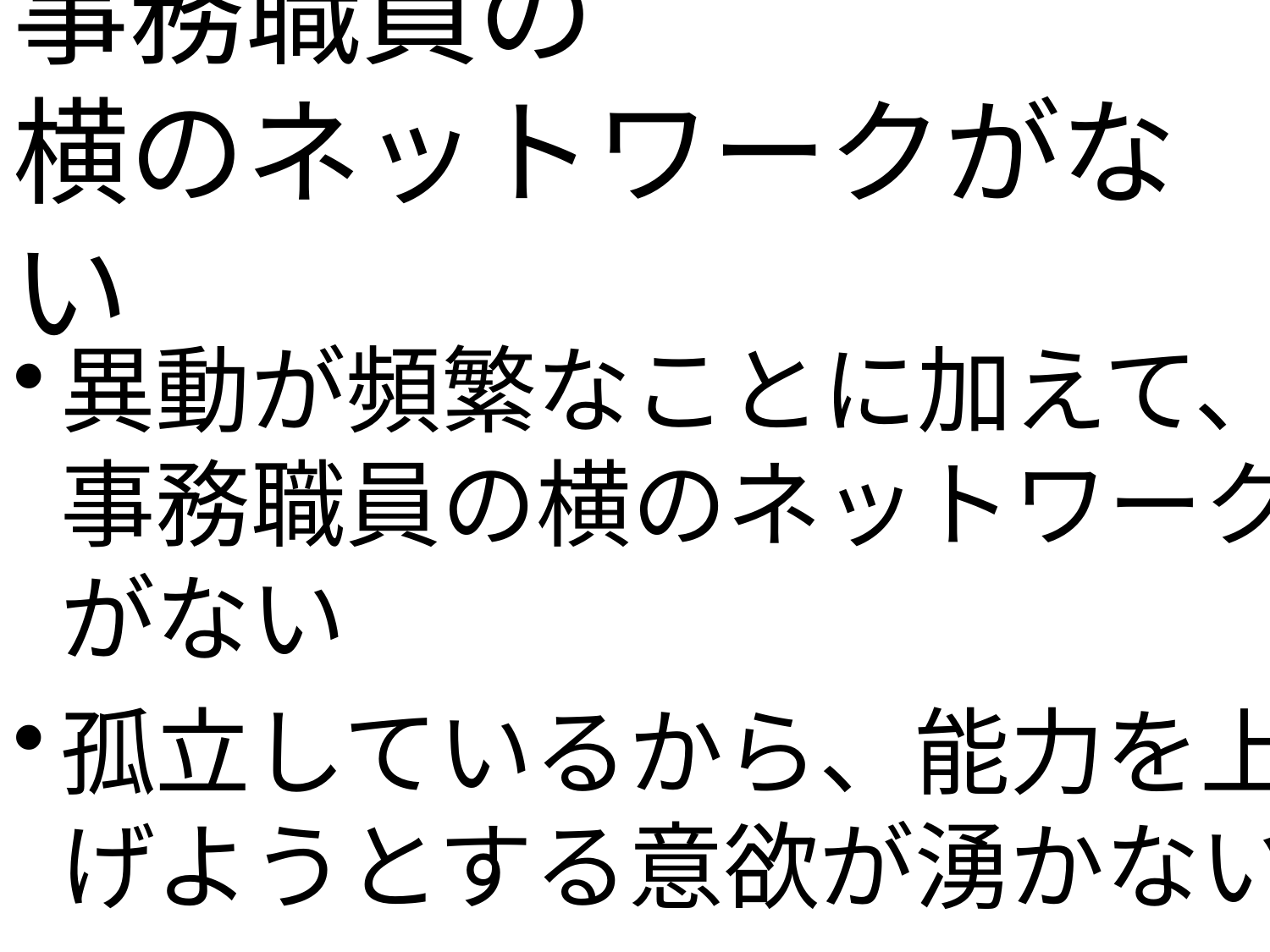

# 事務職員の 横のネットワークがない
異動が頻繁なことに加えて、事務職員の横のネットワークがない
孤立しているから、能力を上げようとする意欲が湧かない